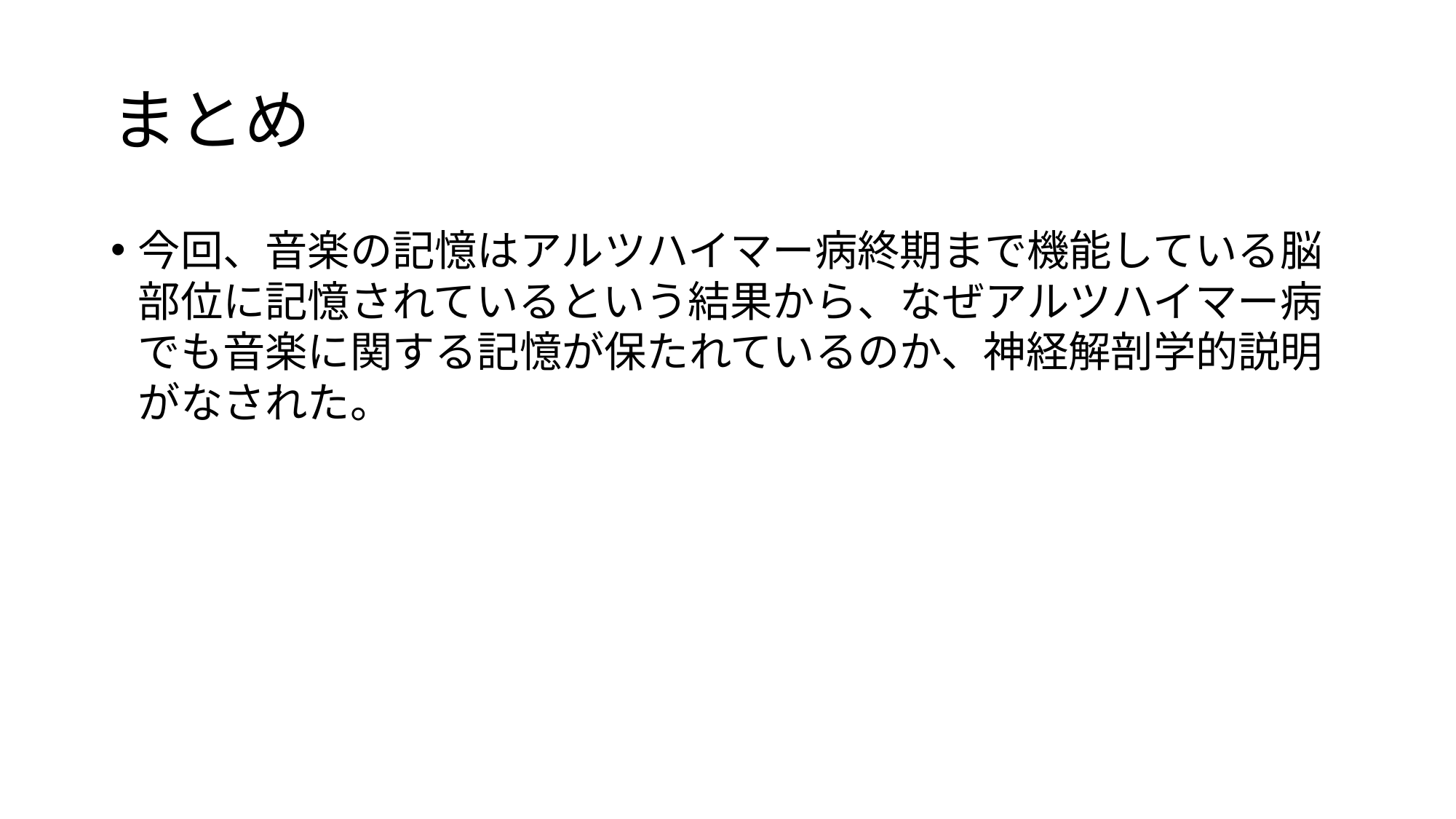

# まとめ
今回、音楽の記憶はアルツハイマー病終期まで機能している脳部位に記憶されているという結果から、なぜアルツハイマー病でも音楽に関する記憶が保たれているのか、神経解剖学的説明がなされた。